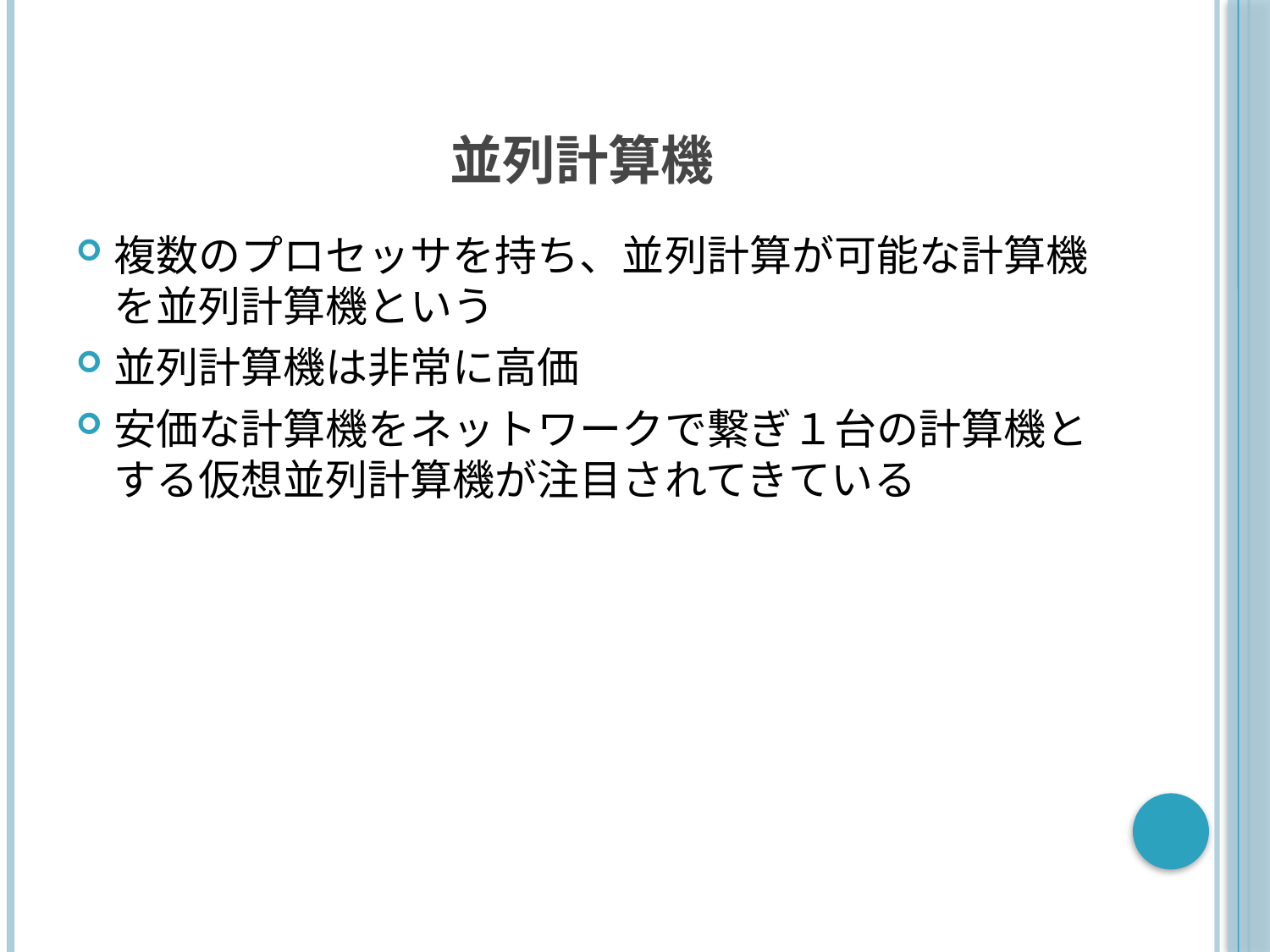

# 並列計算機
複数のプロセッサを持ち、並列計算が可能な計算機を並列計算機という
並列計算機は非常に高価
安価な計算機をネットワークで繋ぎ１台の計算機とする仮想並列計算機が注目されてきている